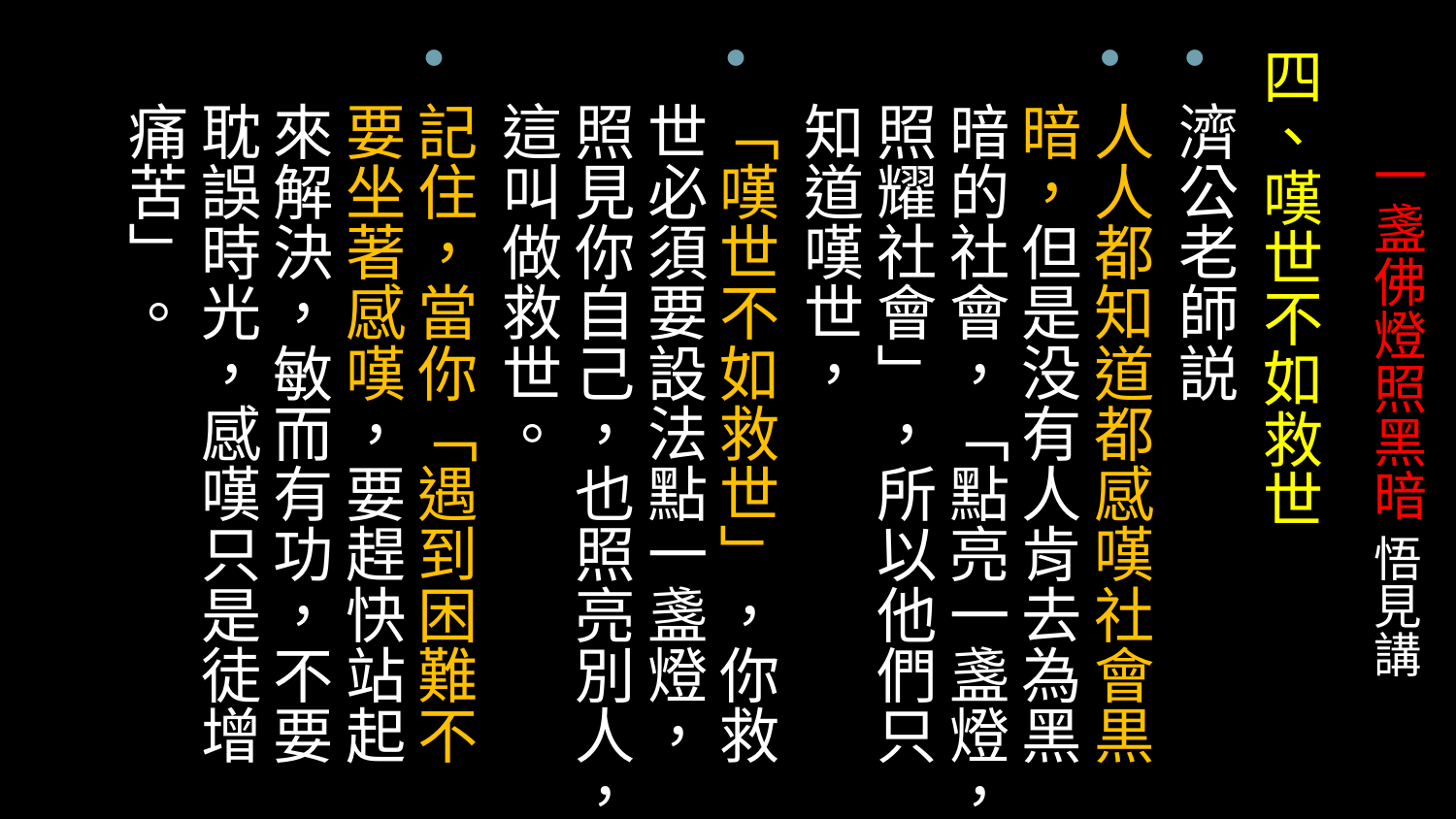

四、嘆世不如救世
濟公老師説
人人都知道都感嘆社會黒暗，但是没有人肯去為黑暗的社會，「點亮一盞燈，照耀社會」，所以他們只知道嘆世，
「嘆世不如救世」，你救世必須要設法點一盞燈，照見你自己，也照亮別人，這叫做救世。
記住，當你「遇到困難不要坐著感嘆，要趕快站起來解決，敏而有功，不要耽誤時光，感嘆只是徒增痛苦」。

# 一盞佛燈照黑暗 悟見講